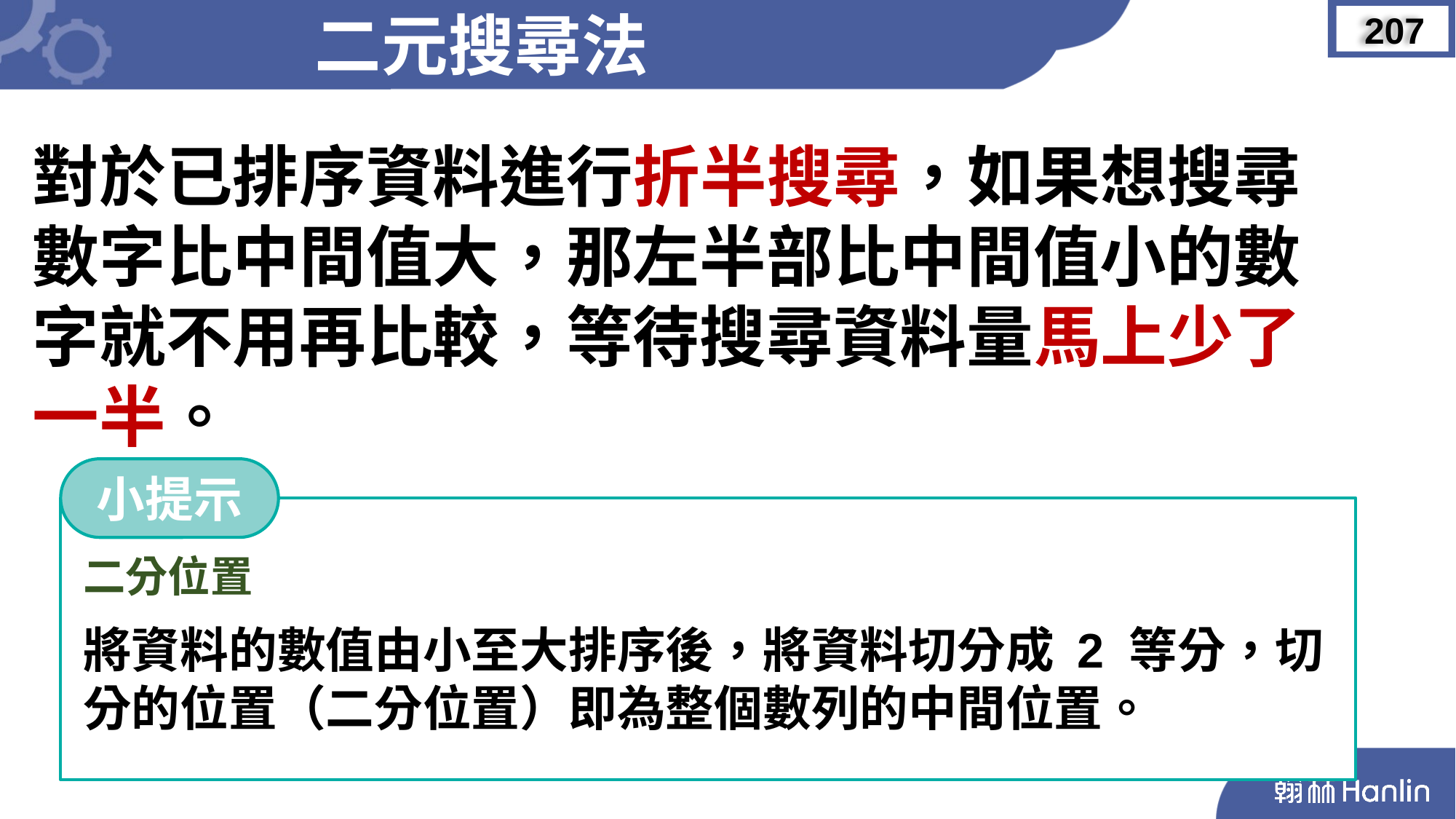

二元搜尋法
207
對於已排序資料進行折半搜尋，如果想搜尋
數字比中間值大，那左半部比中間值小的數
字就不用再比較，等待搜尋資料量馬上少了
一半。

小提示

二分位置
將資料的數值由小至大排序後，將資料切分成 2 等分，切分的位置（二分位置）即為整個數列的中間位置。